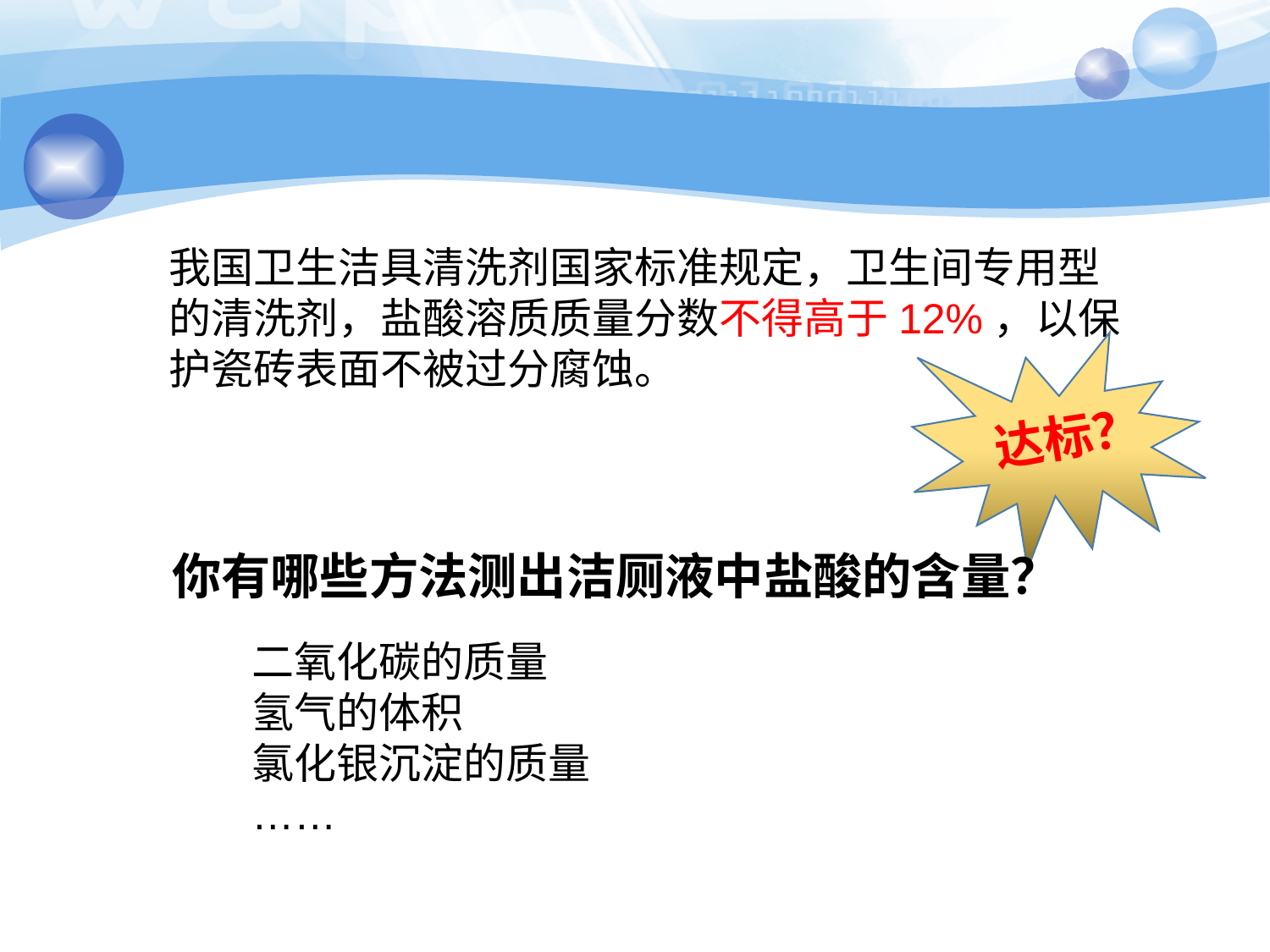

我国卫生洁具清洗剂国家标准规定，卫生间专用型的清洗剂，盐酸溶质质量分数不得高于12%，以保护瓷砖表面不被过分腐蚀。

达标？
你有哪些方法测出洁厕液中盐酸的含量？
二氧化碳的质量
氢气的体积
氯化银沉淀的质量
……